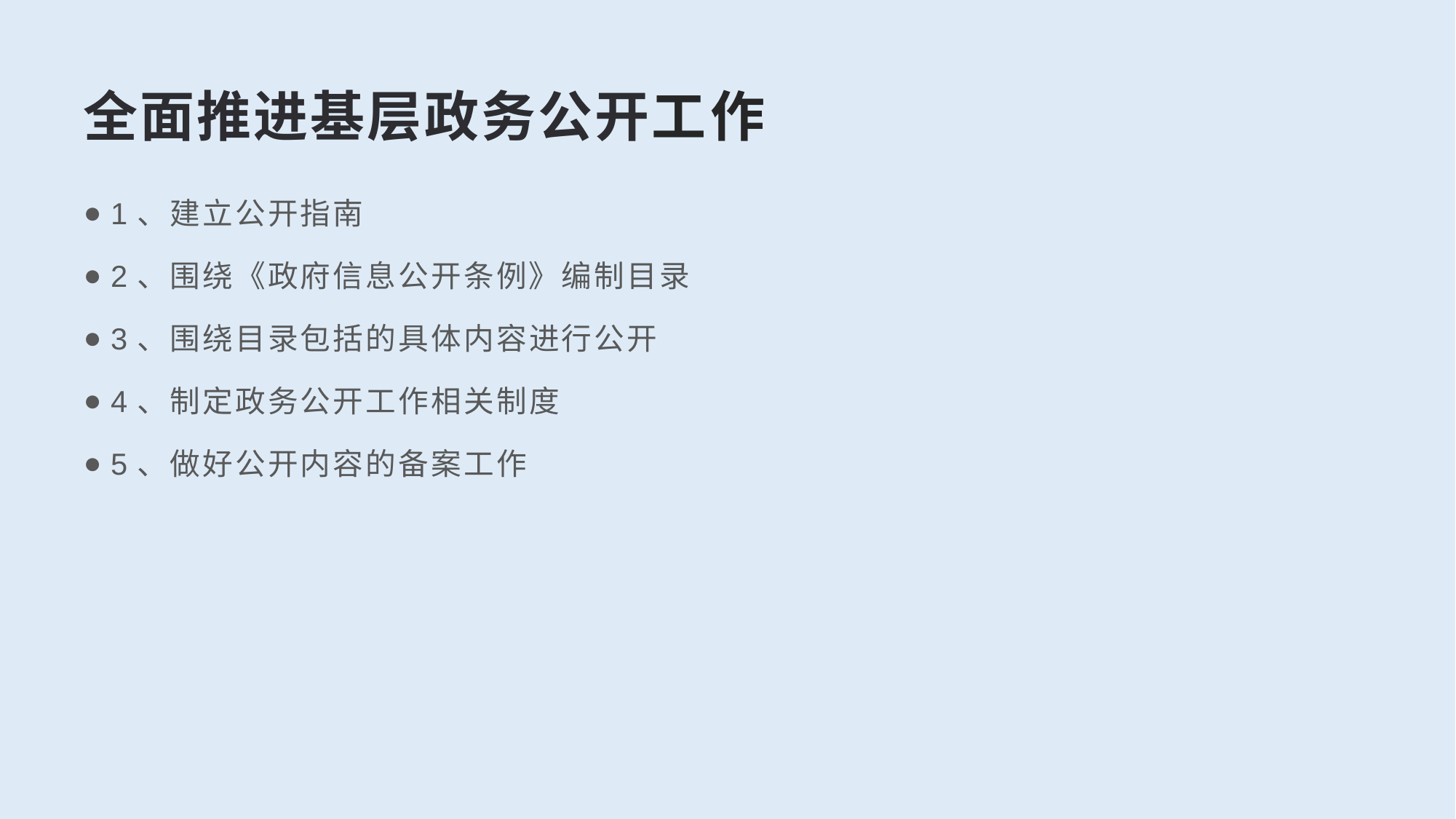

# 全面推进基层政务公开工作
1、建立公开指南
2、围绕《政府信息公开条例》编制目录
3、围绕目录包括的具体内容进行公开
4、制定政务公开工作相关制度
5、做好公开内容的备案工作